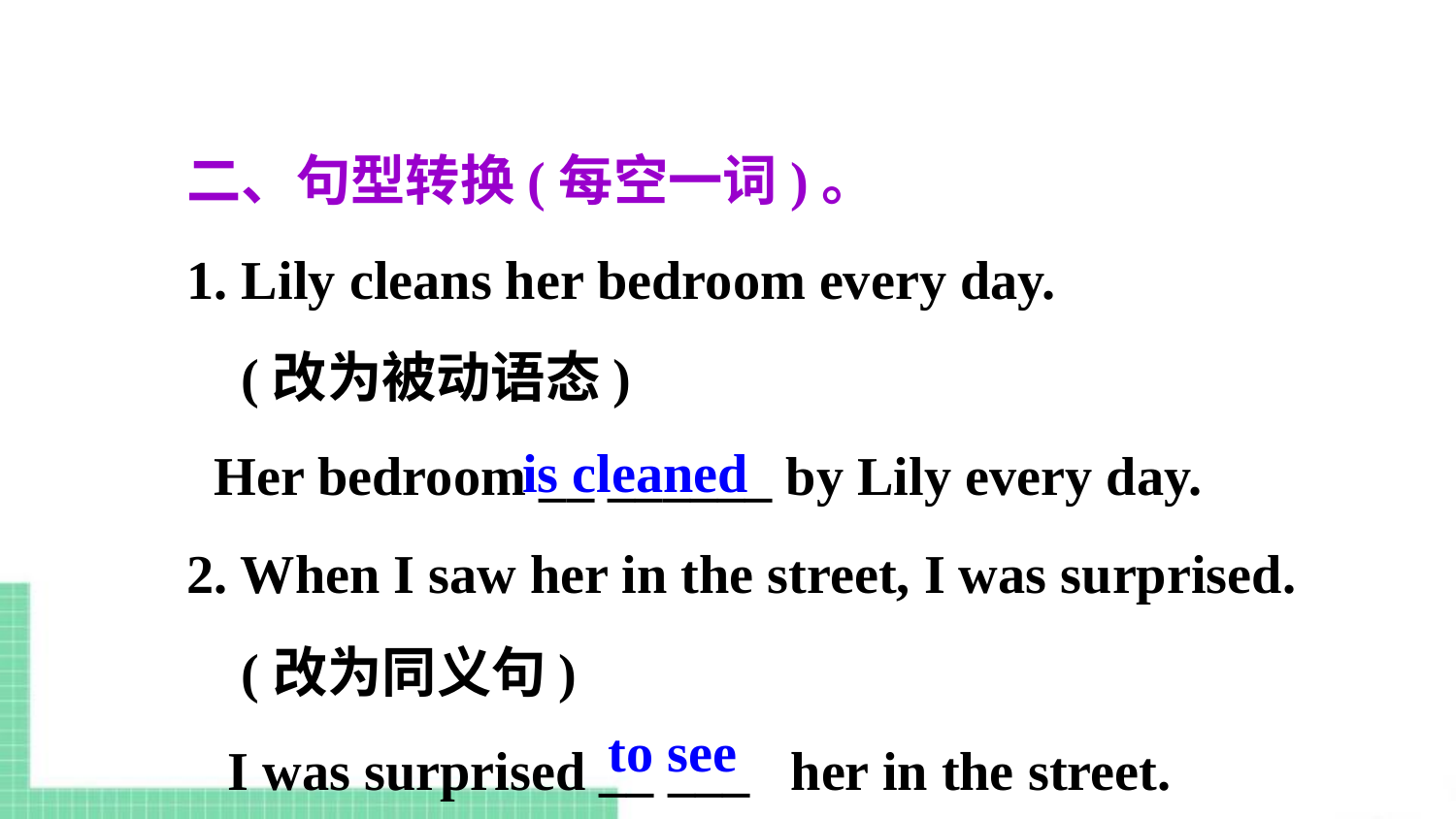

二、句型转换(每空一词)。
Lily cleans her bedroom every day.
    (改为被动语态)
  Her bedroom __ ______ by Lily every day.
2. When I saw her in the street, I was surprised. (改为同义句)
   I was surprised __ ___   her in the street.
is cleaned
to see